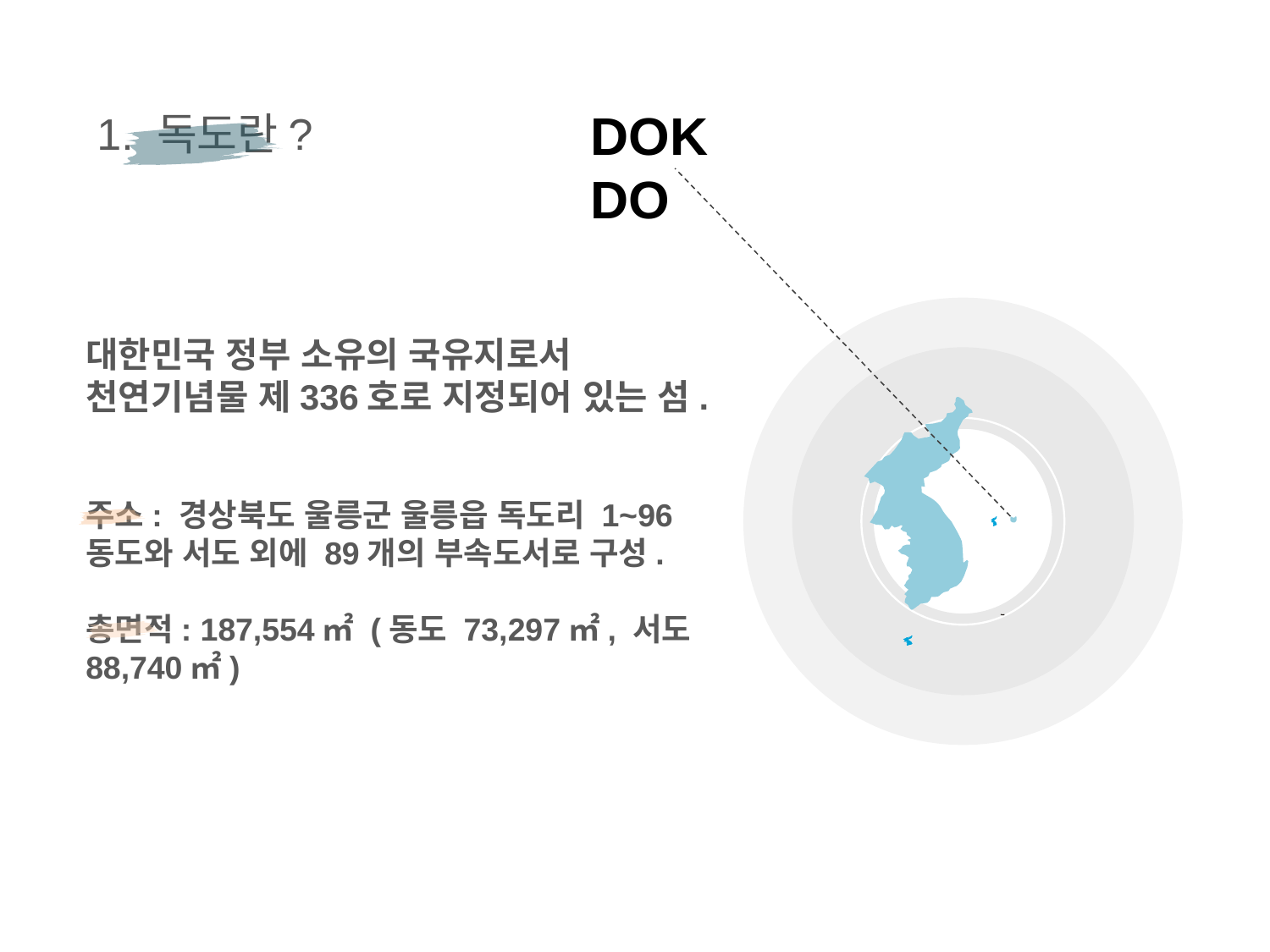

DOKDO
1. 독도란?

대한민국 정부 소유의 국유지로서 천연기념물 제336호로 지정되어 있는 섬.

주소: 경상북도 울릉군 울릉읍 독도리 1~96
동도와 서도 외에 89개의 부속도서로 구성.

총면적: 187,554㎡ (동도 73,297㎡, 서도 88,740㎡)